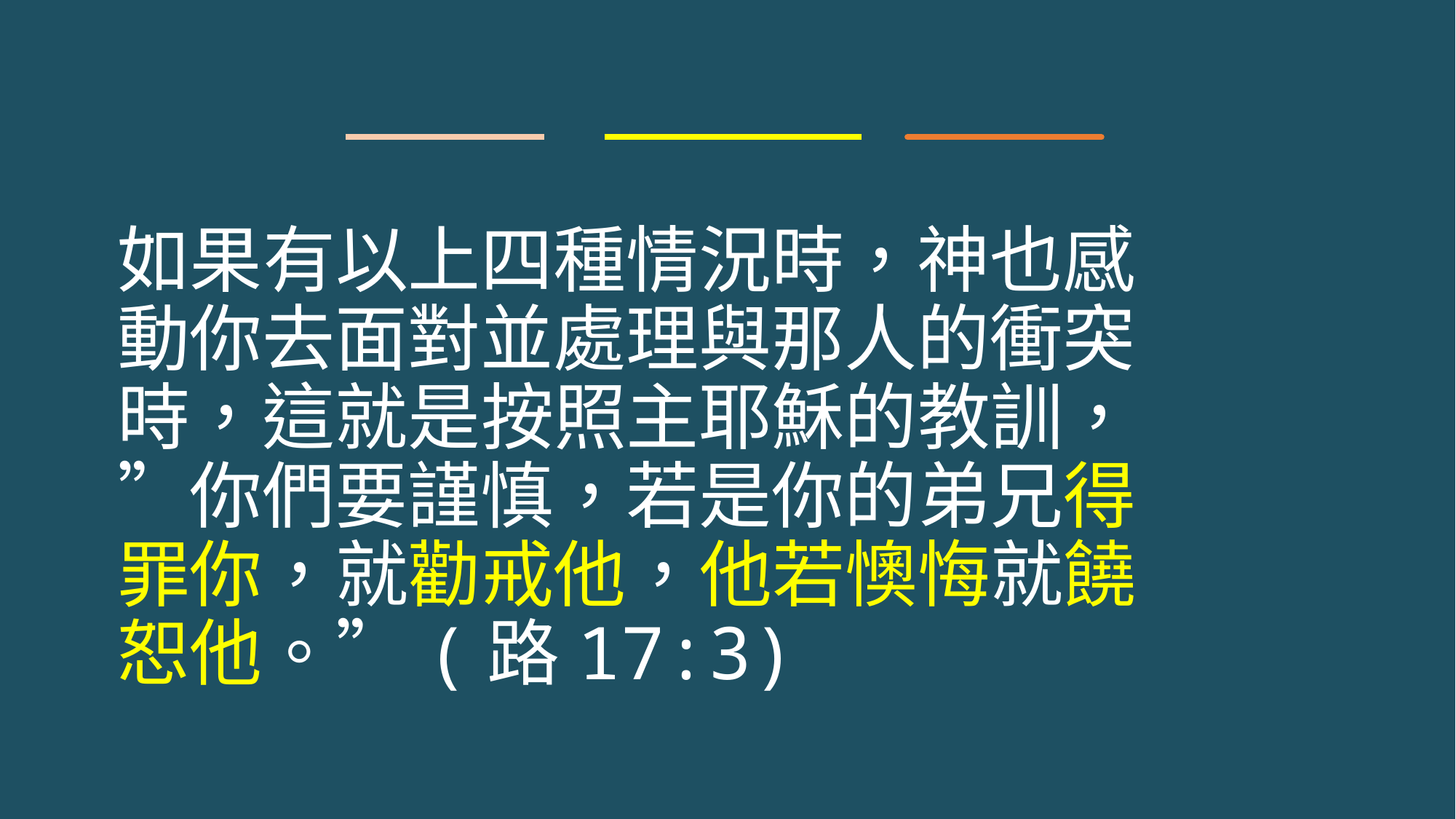

如果有以上四種情況時，神也感動你去面對並處理與那人的衝突時，這就是按照主耶穌的教訓，”你們要謹慎，若是你的弟兄得罪你，就勸戒他，他若懊悔就饒恕他。”(路17:3)